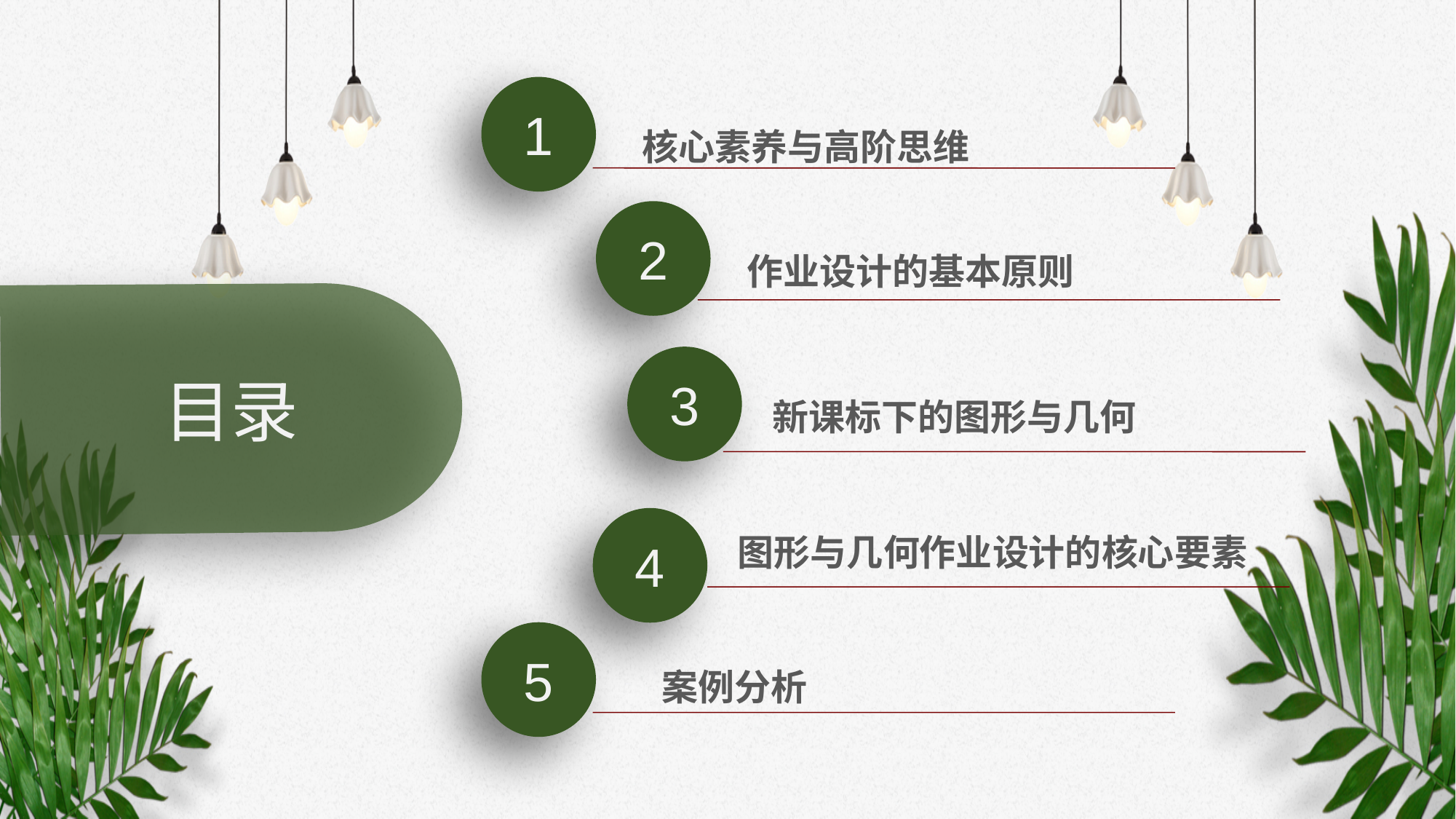

1
核心素养与高阶思维

2
作业设计的基本原则
目录

3
新课标下的图形与几何

4
图形与几何作业设计的核心要素

5
案例分析